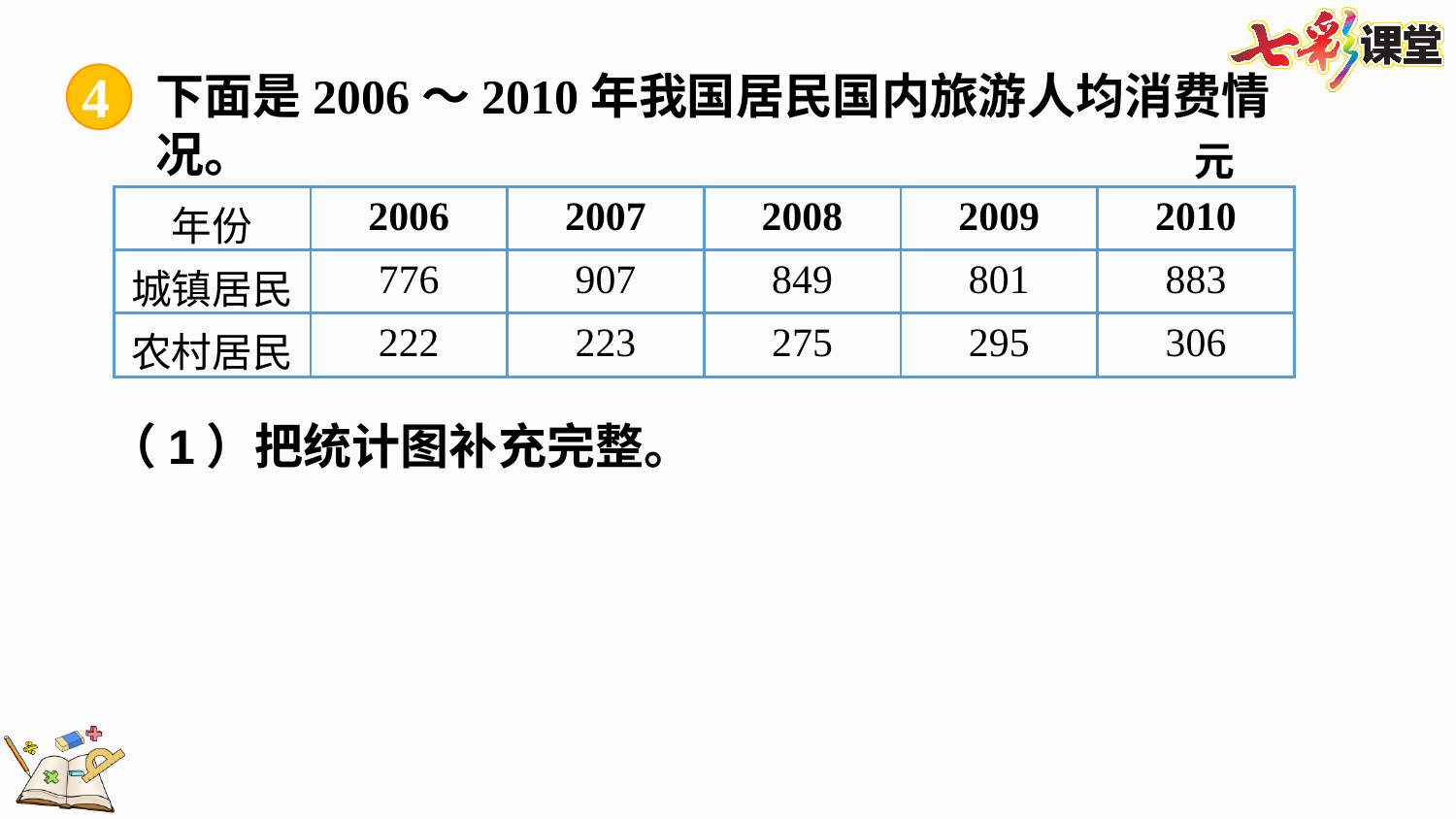

4

下面是2006～2010年我国居民国内旅游人均消费情况。
元
| 年份 | 2006 | 2007 | 2008 | 2009 | 2010 |
| --- | --- | --- | --- | --- | --- |
| 城镇居民 | 776 | 907 | 849 | 801 | 883 |
| 农村居民 | 222 | 223 | 275 | 295 | 306 |
（1）把统计图补充完整。